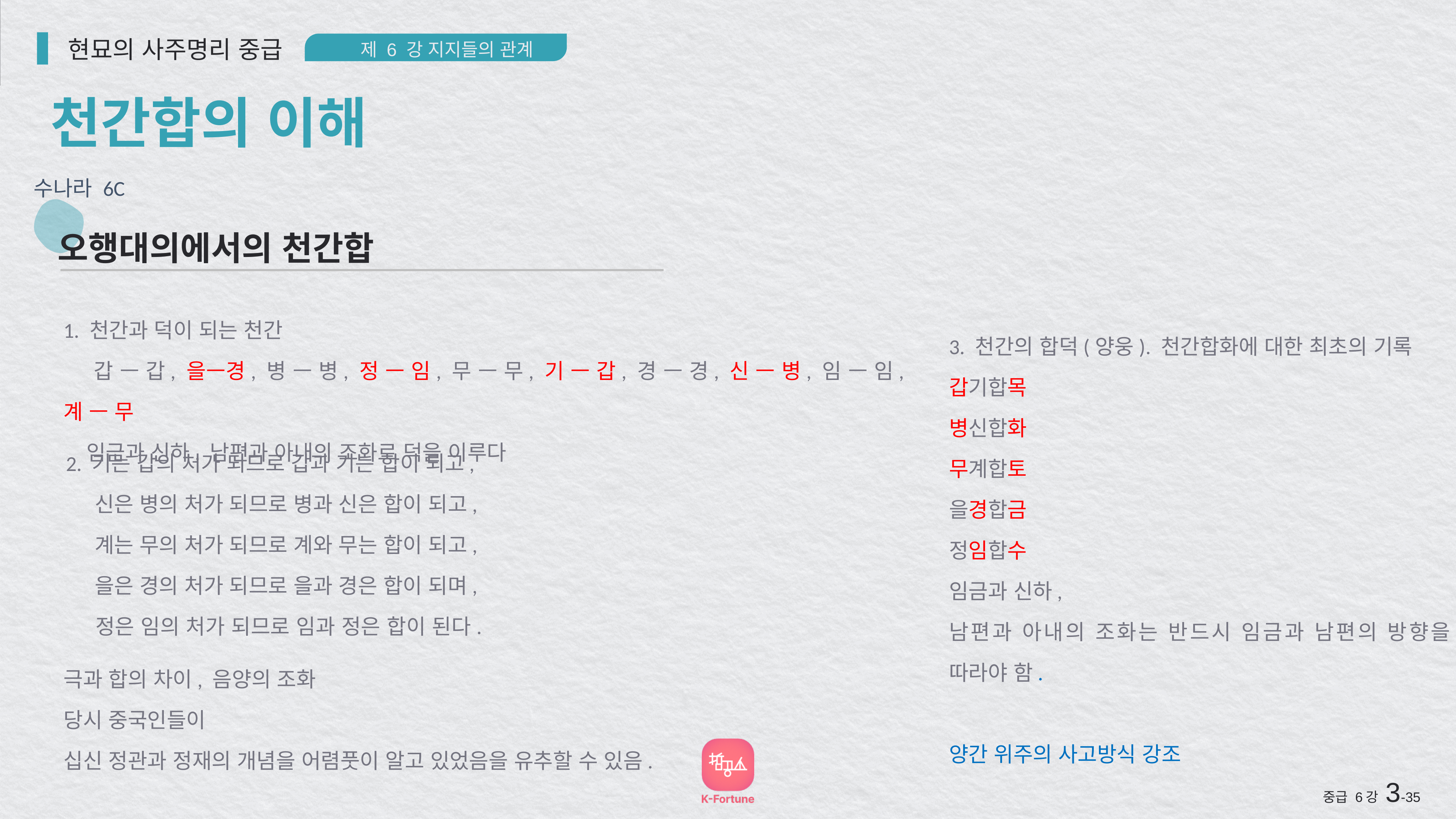

현묘의 사주명리 중급

제 6 강 지지들의 관계
천간합의 이해
수나라 6C

오행대의에서의 천간합

1. 천간과 덕이 되는 천간
    갑 ㅡ 갑, 을ㅡ경, 병 ㅡ 병, 정 ㅡ 임, 무 ㅡ 무, 기 ㅡ 갑, 경 ㅡ 경, 신 ㅡ 병, 임 ㅡ 임, 계 ㅡ 무
   임금과 신하, 남편과 아내의 조화로 덕을 이루다
3. 천간의 합덕(양웅). 천간합화에 대한 최초의 기록
갑기합목
병신합화
무계합토
을경합금
정임합수
임금과 신하,
남편과 아내의 조화는 반드시 임금과 남편의 방향을 따라야 함.

양간 위주의 사고방식 강조
2. 기는 갑의 처가 되므로 갑과 기는 합이 되고,
    신은 병의 처가 되므로 병과 신은 합이 되고,
    계는 무의 처가 되므로 계와 무는 합이 되고,
    을은 경의 처가 되므로 을과 경은 합이 되며,
    정은 임의 처가 되므로 임과 정은 합이 된다.
극과 합의 차이, 음양의 조화
당시 중국인들이
십신 정관과 정재의 개념을 어렴풋이 알고 있었음을 유추할 수 있음.